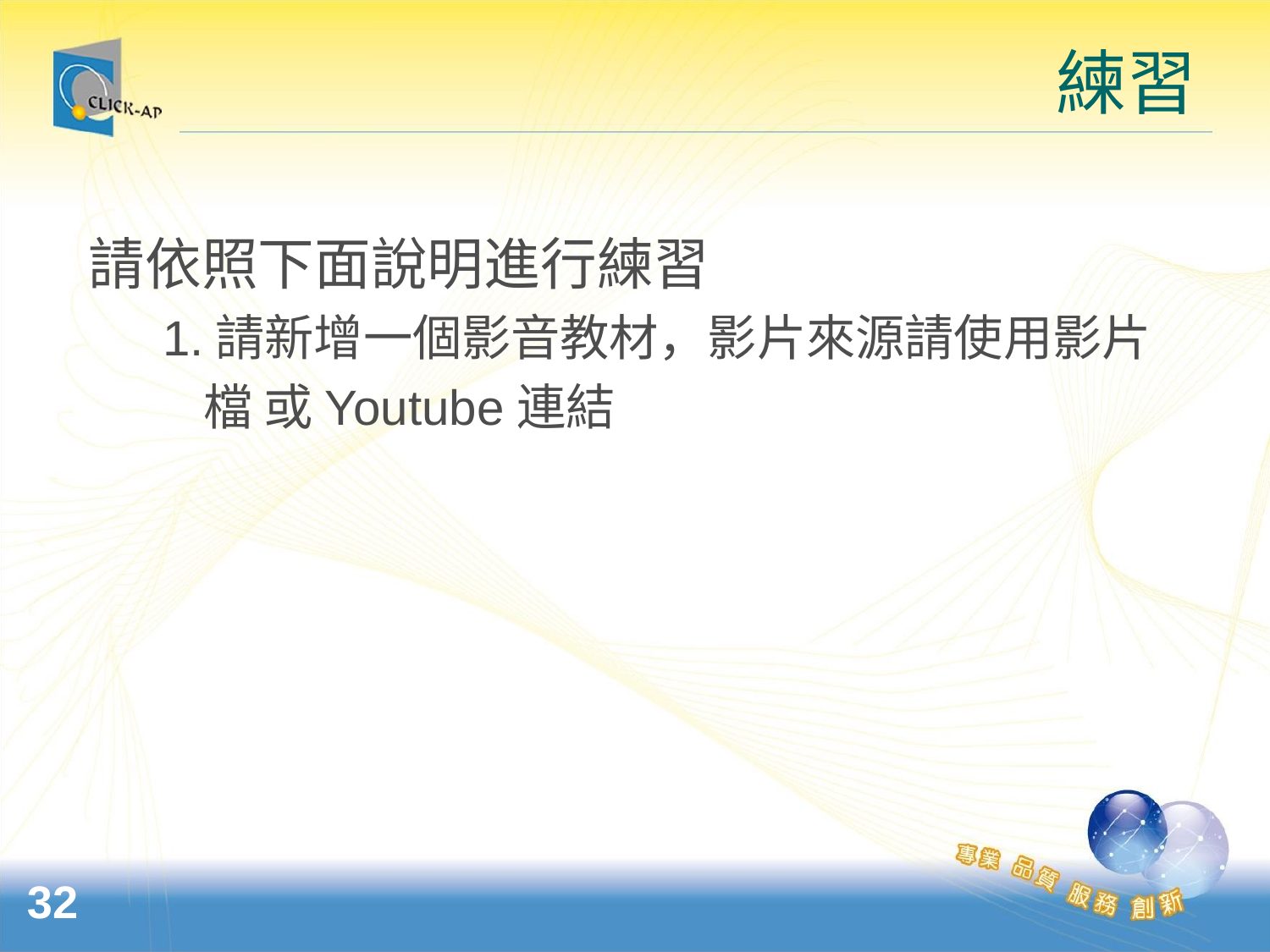

# 練習
請依照下面說明進行練習
1.請新增一個影音教材，影片來源請使用影片檔 或Youtube連結
32